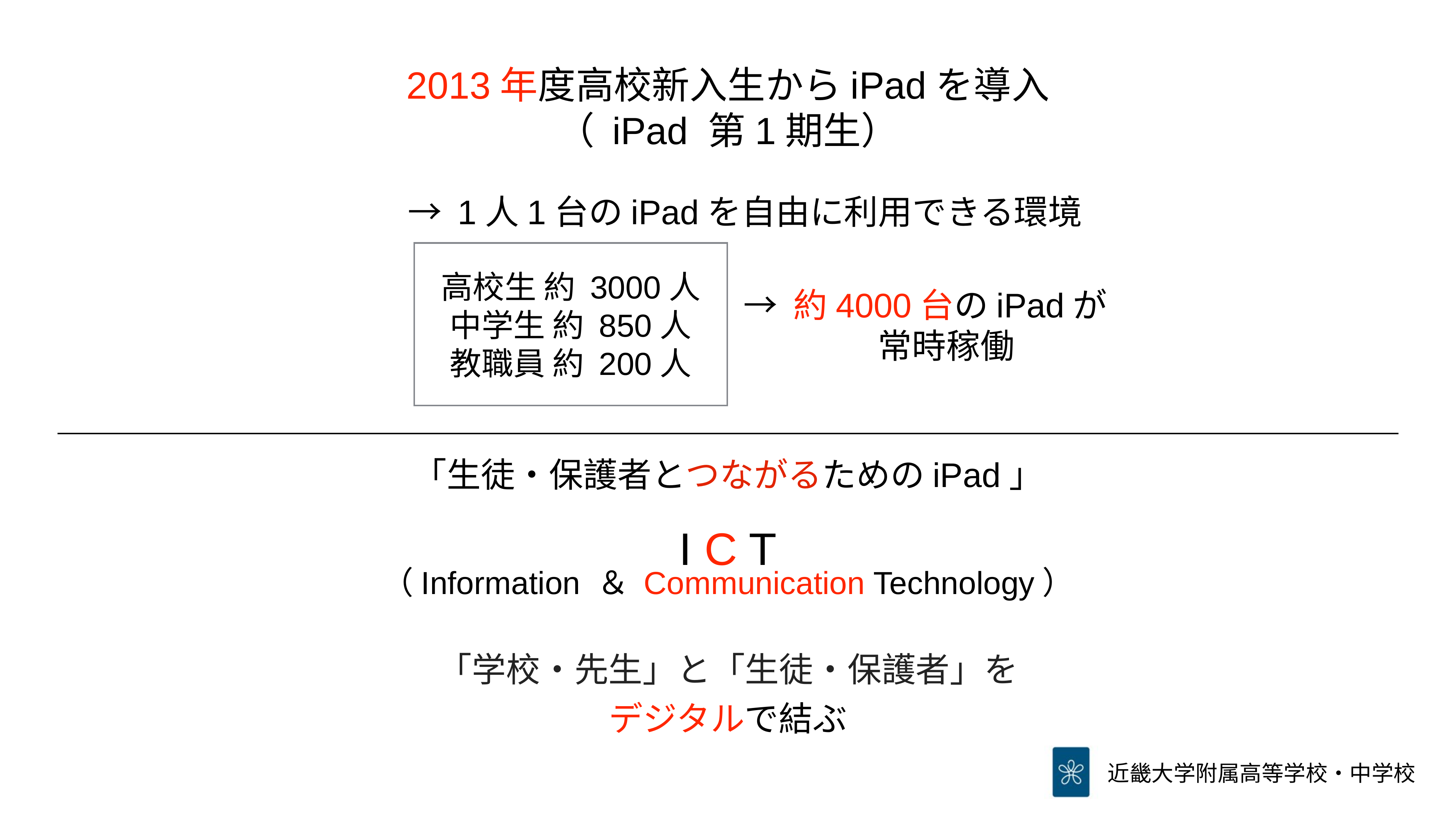

2013年度高校新入生からiPadを導入
（ iPad 第1期生）
　→ 1人1台のiPadを自由に利用できる環境

高校生 約 3000人
中学生 約 850人
教職員 約 200人
→ 約4000台のiPadが
　 常時稼働

「生徒・保護者とつながるためのiPad」
I C T
（Information ＆ Communication Technology）
「学校・先生」と「生徒・保護者」を
デジタルで結ぶ